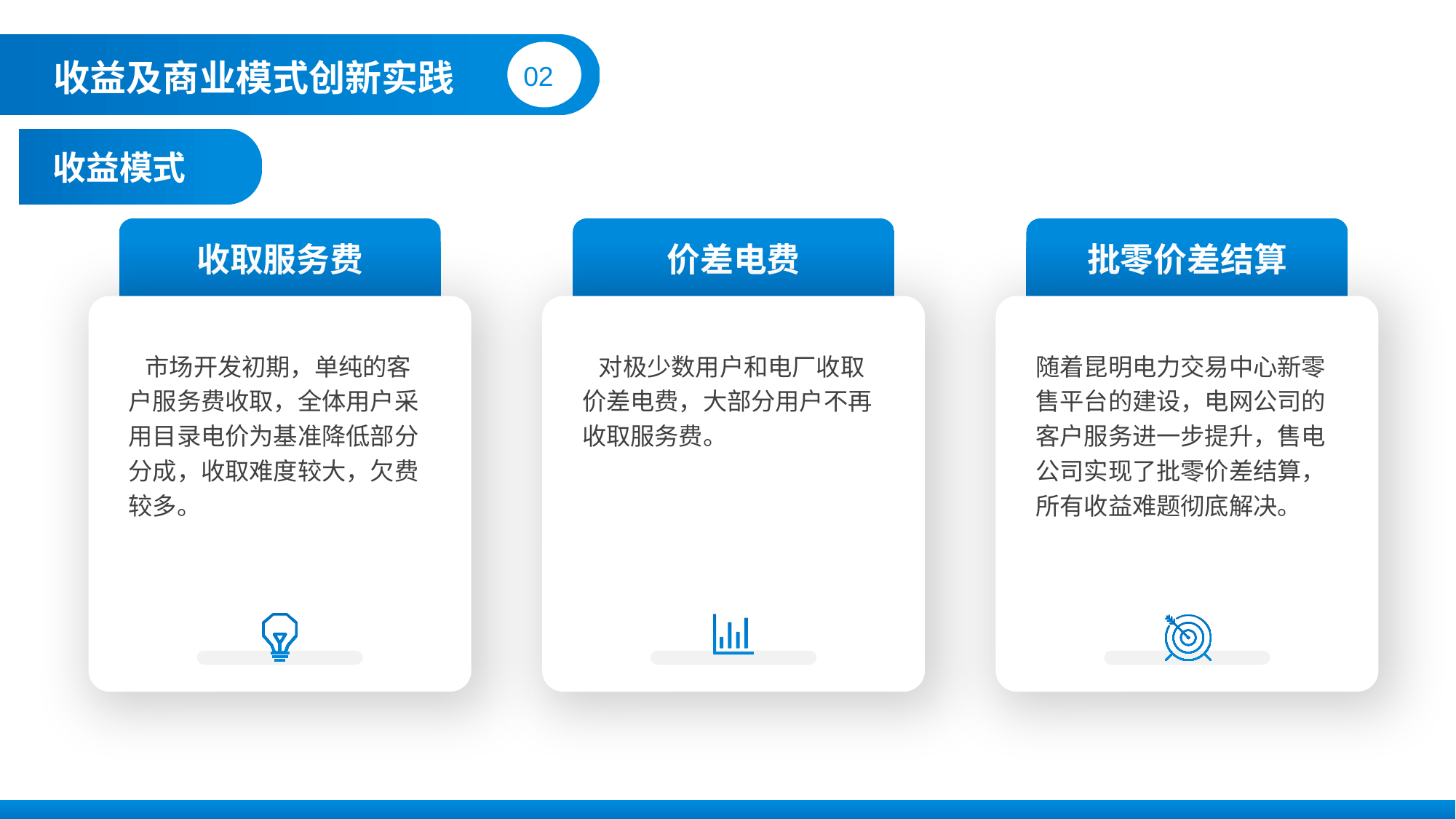

02
收益及商业模式创新实践

  收益模式

收取服务费
价差电费
批零价差结算

  市场开发初期，单纯的客户服务费收取，全体用户采用目录电价为基准降低部分分成，收取难度较大，欠费较多。
  对极少数用户和电厂收取价差电费，大部分用户不再收取服务费。
随着昆明电力交易中心新零售平台的建设，电网公司的客户服务进一步提升，售电公司实现了批零价差结算，所有收益难题彻底解决。